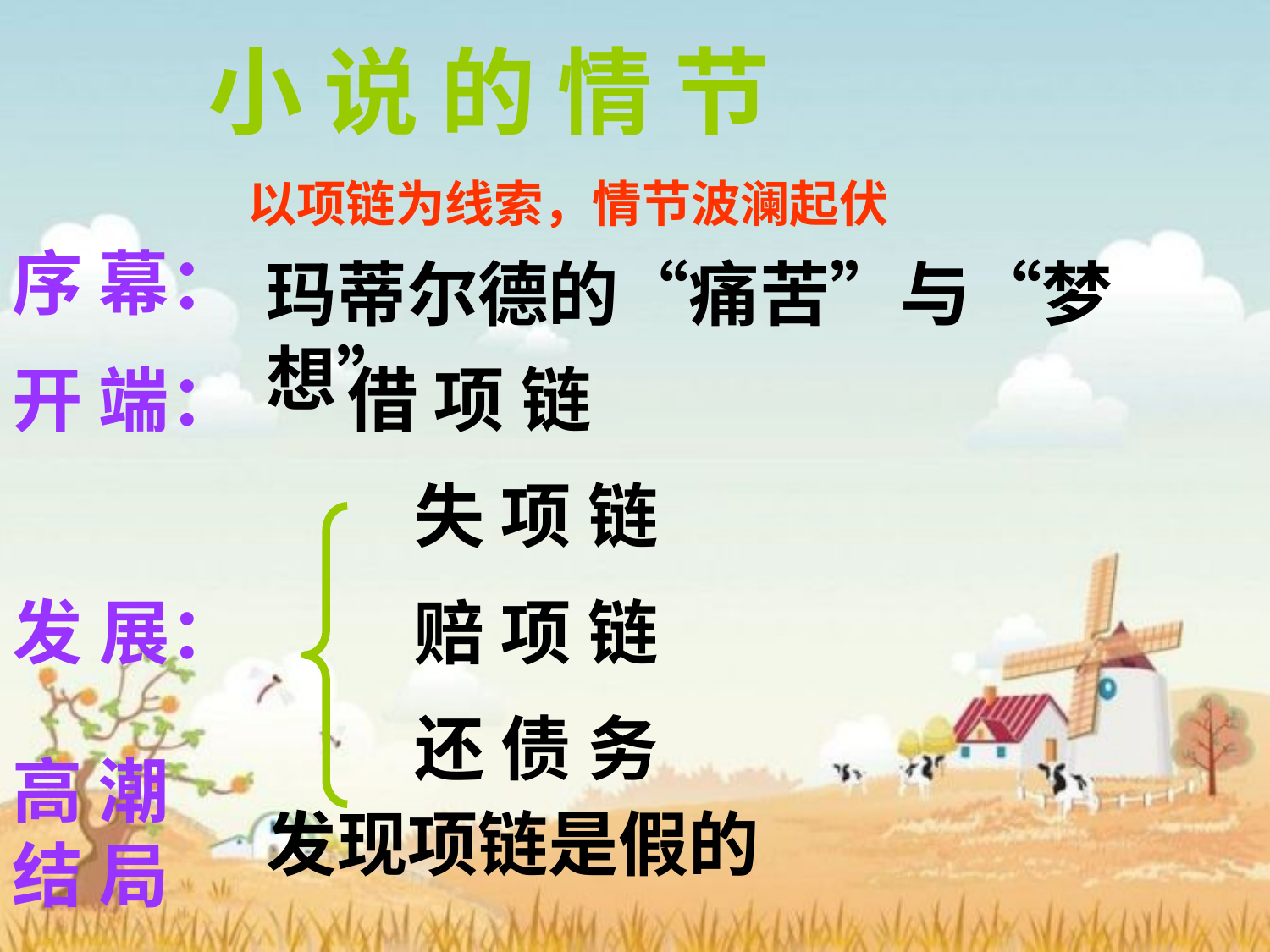

小 说 的 情 节
以项链为线索，情节波澜起伏

序 幕：
玛蒂尔德的“痛苦”与“梦想”
开 端：
    借 项 链
失 项 链

发 展：
赔 项 链
还 债 务
高 潮结 局
发现项链是假的